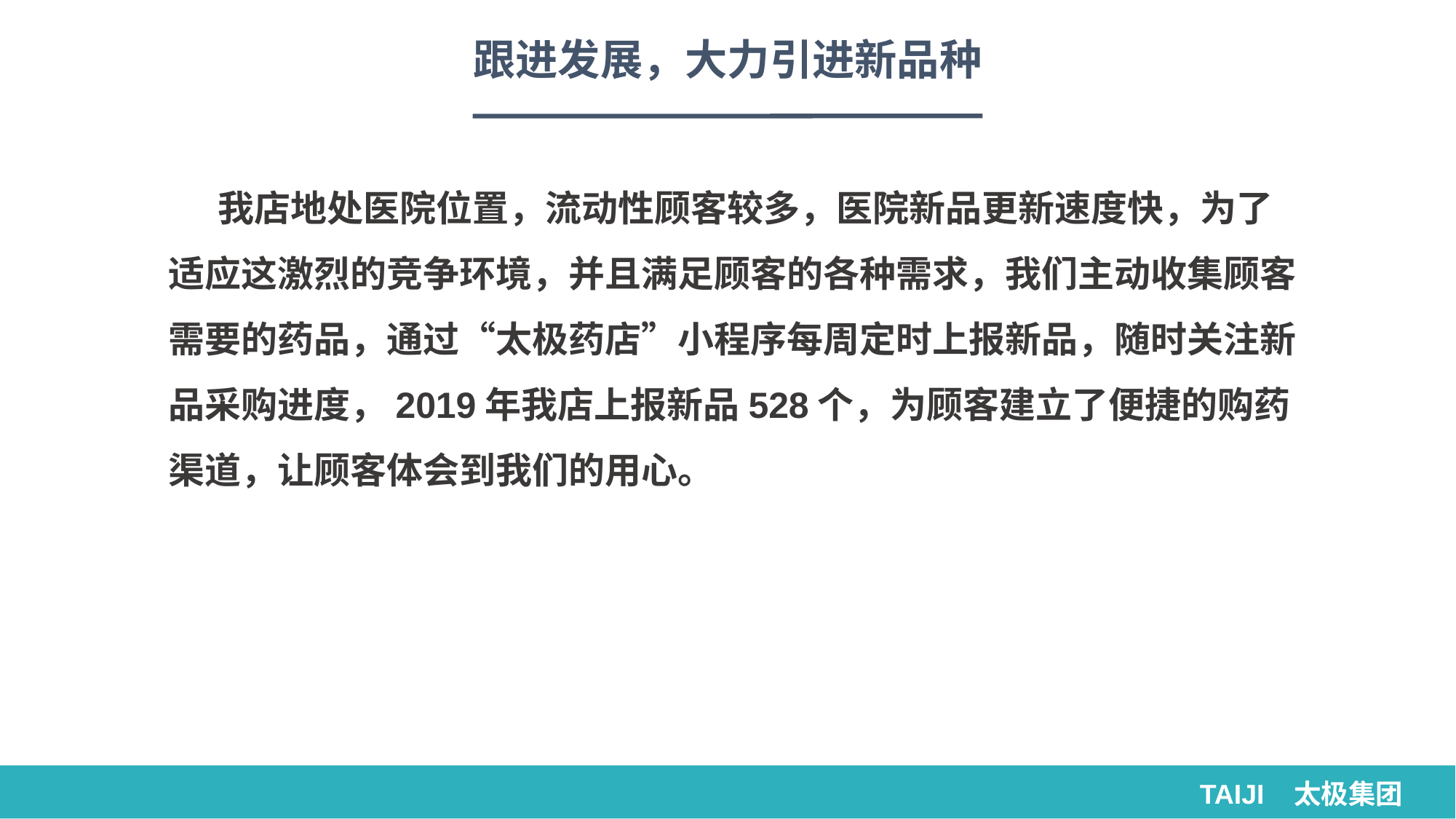

跟进发展，大力引进新品种
     我店地处医院位置，流动性顾客较多，医院新品更新速度快，为了适应这激烈的竞争环境，并且满足顾客的各种需求，我们主动收集顾客需要的药品，通过“太极药店”小程序每周定时上报新品，随时关注新品采购进度，2019年我店上报新品528个，为顾客建立了便捷的购药渠道，让顾客体会到我们的用心。

TAIJI   太极集团